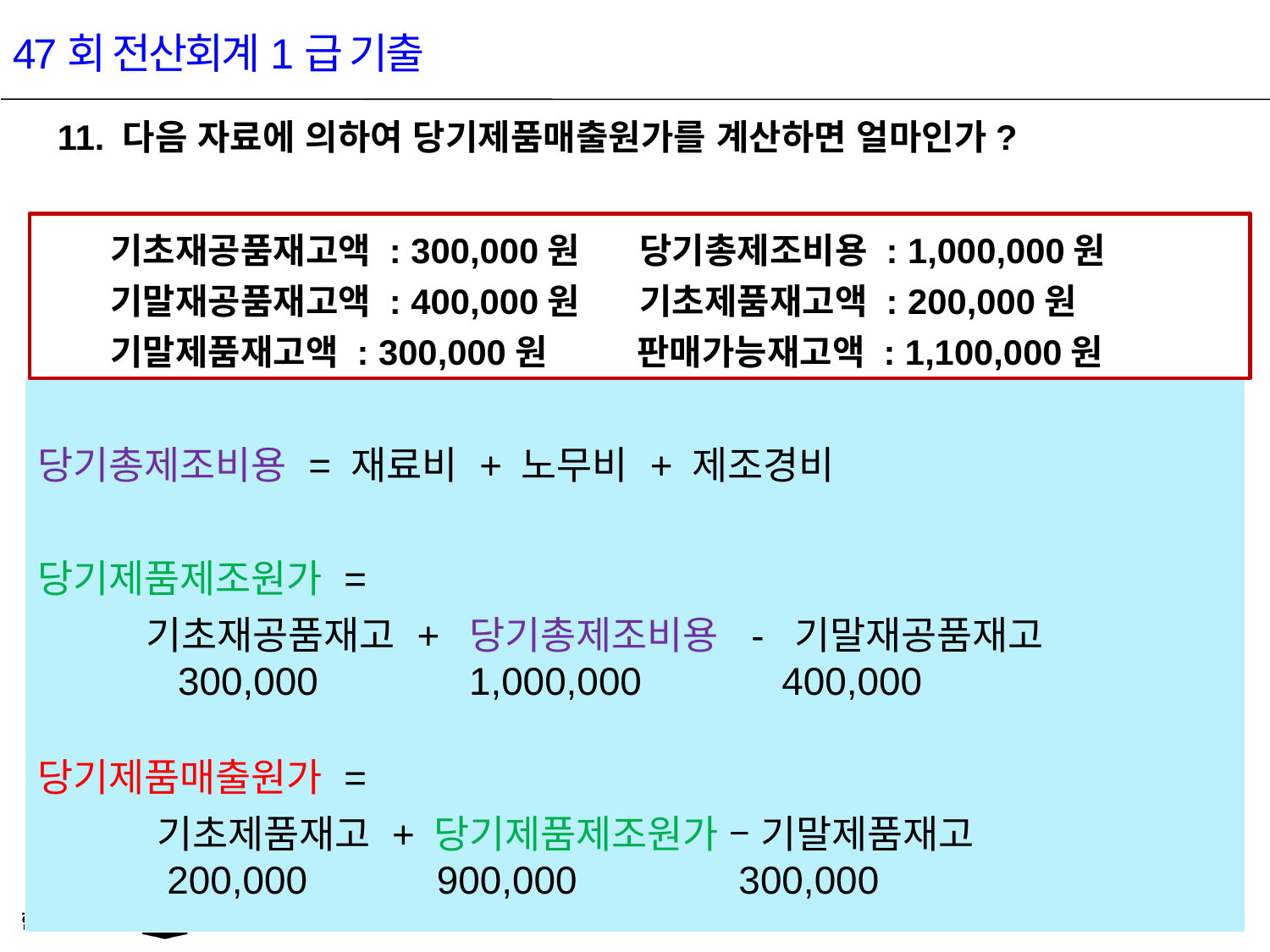

47회 전산회계1급 기출
11. 다음 자료에 의하여 당기제품매출원가를 계산하면 얼마인가?
      기초재공품재고액 : 300,000원      당기총제조비용 : 1,000,000원
      기말재공품재고액 : 400,000원      기초제품재고액 : 200,000원
      기말제품재고액 : 300,000원         판매가능재고액 : 1,100,000원
| 당기총제조비용 = 재료비 + 노무비 + 제조경비 당기제품제조원가 = 기초재공품재고 + 당기총제조비용 - 기말재공품재고 300,000 1,000,000 400,000 당기제품매출원가 = 기초제품재고 + 당기제품제조원가 – 기말제품재고 200,000 900,000 300,000 |
| --- |
18